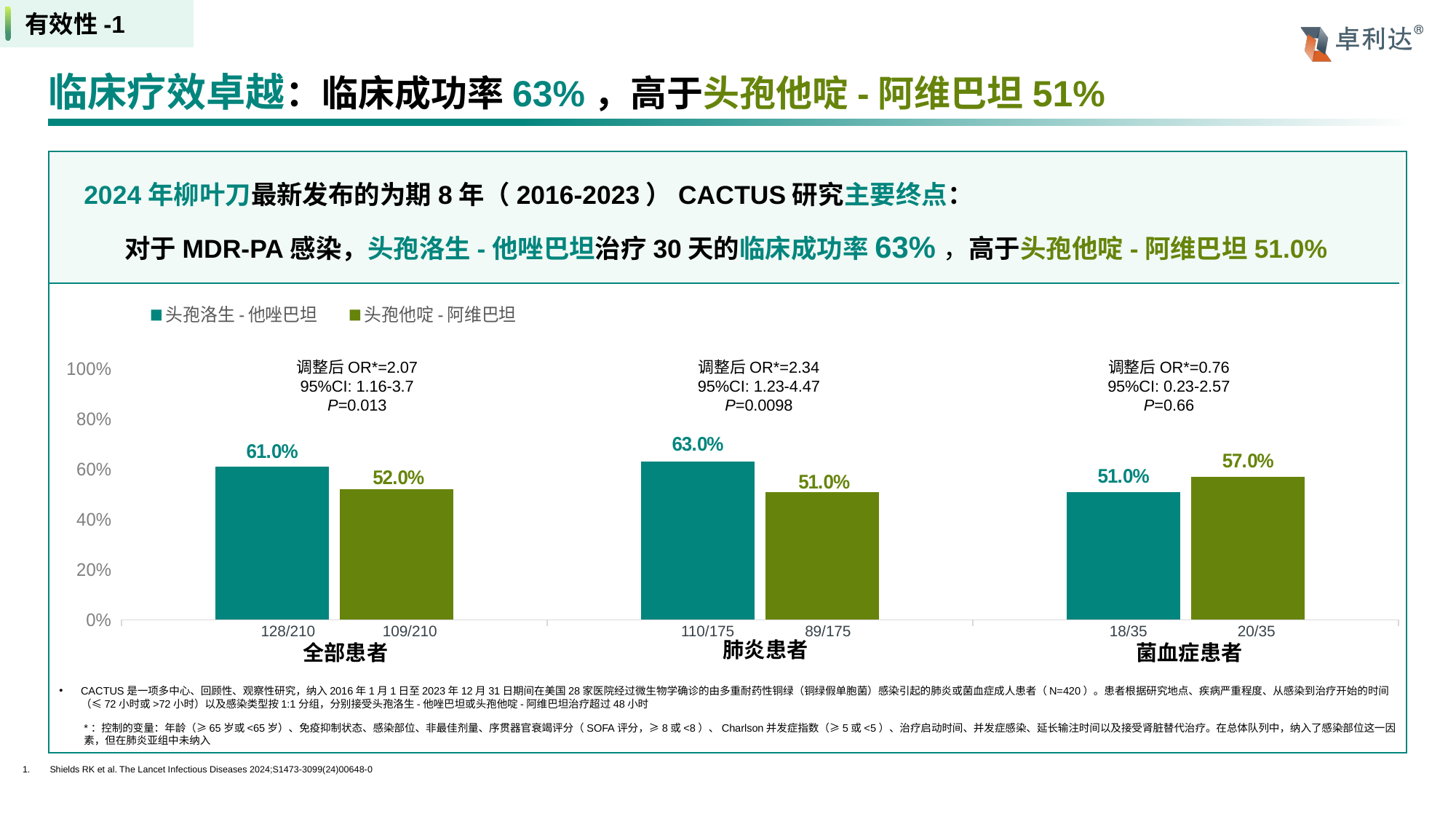

有效性-1

临床疗效卓越：临床成功率63%，高于头孢他啶-阿维巴坦51%

2024年柳叶刀最新发布的为期8年（2016-2023）CACTUS研究主要终点：
对于MDR-PA感染，头孢洛生-他唑巴坦治疗30天的临床成功率63%，高于头孢他啶-阿维巴坦51.0%

### Chart

| Category | 头孢洛生-他唑巴坦 | 头孢他啶-阿维巴坦 |
|---|---|---|
| 全部患者 | 0.61 | 0.52 |
| 肺炎患者 | 0.63 | 0.51 |
| 菌血症患者 | 0.51 | 0.57 |
调整后OR*=2.07
95%CI: 1.16-3.7
P=0.013
调整后OR*=2.34
95%CI: 1.23-4.47
P=0.0098
调整后OR*=0.76
95%CI: 0.23-2.57
P=0.66
128/210
109/210
110/175
89/175
18/35
20/35

肺炎患者
菌血症患者
全部患者
CACTUS是一项多中心、回顾性、观察性研究，纳入2016年1月1日至2023年12月31日期间在美国28家医院经过微生物学确诊的由多重耐药性铜绿（铜绿假单胞菌）感染引起的肺炎或菌血症成人患者（N=420）。患者根据研究地点、疾病严重程度、从感染到治疗开始的时间（≤72小时或>72小时）以及感染类型按1:1分组，分别接受头孢洛生-他唑巴坦或头孢他啶-阿维巴坦治疗超过48小时
*：控制的变量：年龄（≥65岁或<65岁）、免疫抑制状态、感染部位、非最佳剂量、序贯器官衰竭评分（SOFA评分，≥8或<8）、Charlson并发症指数（≥5或<5）、治疗启动时间、并发症感染、延长输注时间以及接受肾脏替代治疗。在总体队列中，纳入了感染部位这一因素，但在肺炎亚组中未纳入
Shields RK et al. The Lancet Infectious Diseases 2024;S1473-3099(24)00648-0